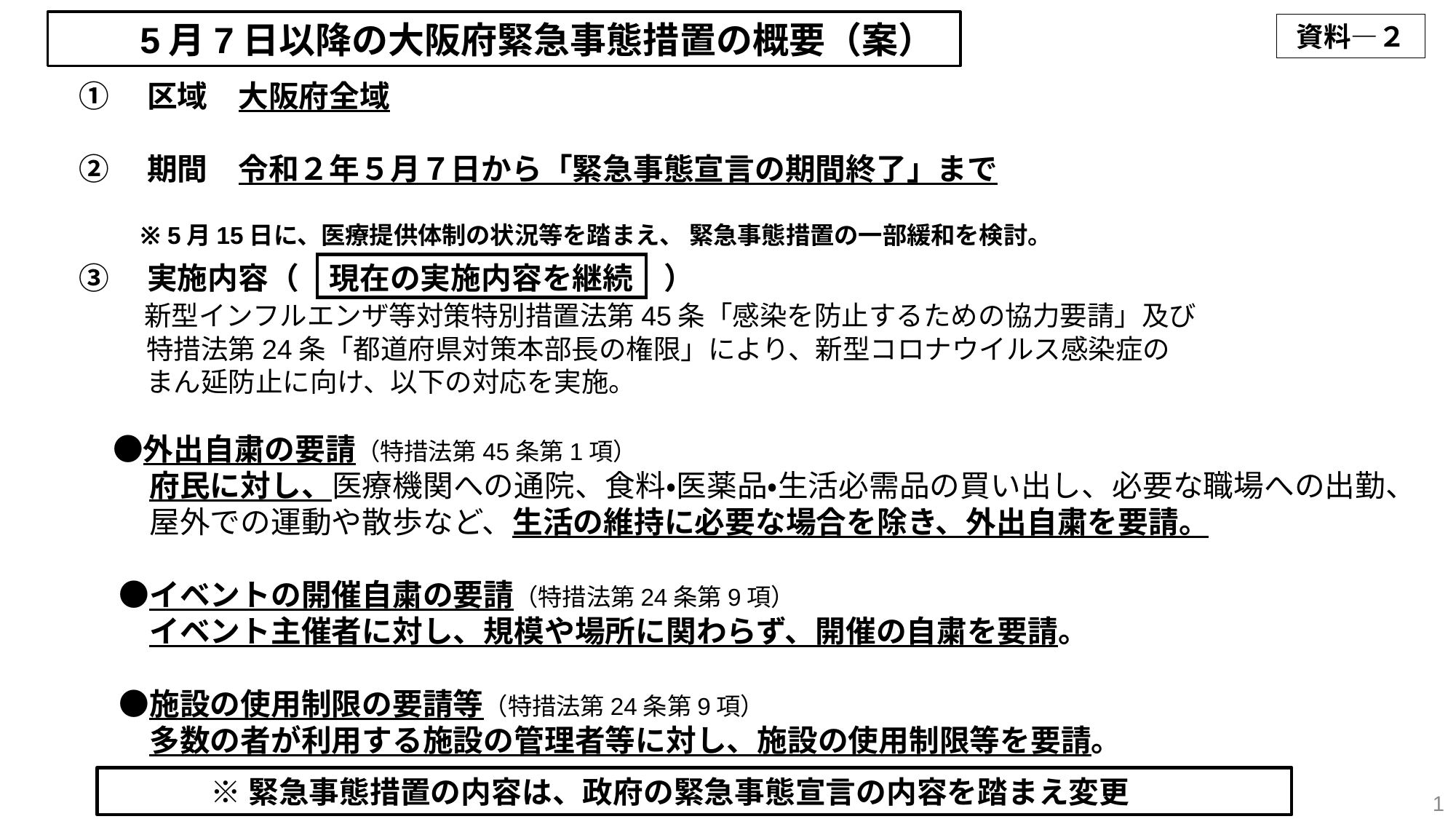

5月7日以降の大阪府緊急事態措置の概要（案）
資料―２
   ①　区域　大阪府全域

   ②　期間　令和２年５月７日から「緊急事態宣言の期間終了」まで

   ③　実施内容（　現在の実施内容を継続　）
       　新型インフルエンザ等対策特別措置法第45条「感染を防止するための協力要請」及び
　　　 特措法第24条「都道府県対策本部長の権限」により、新型コロナウイルス感染症の
　　　 まん延防止に向け、以下の対応を実施。

　　●外出自粛の要請（特措法第45条第1項）
　　　府民に対し、医療機関への通院、食料・医薬品・生活必需品の買い出し、必要な職場への出勤、
　　　屋外での運動や散歩など、生活の維持に必要な場合を除き、外出自粛を要請。

　　●イベントの開催自粛の要請（特措法第24条第9項）
　　　イベント主催者に対し、規模や場所に関わらず、開催の自粛を要請。

　　●施設の使用制限の要請等（特措法第24条第9項）
　　　多数の者が利用する施設の管理者等に対し、施設の使用制限等を要請。
※ 5月15日に、医療提供体制の状況等を踏まえ、 緊急事態措置の一部緩和を検討。

※緊急事態措置の内容は、政府の緊急事態宣言の内容を踏まえ変更
1